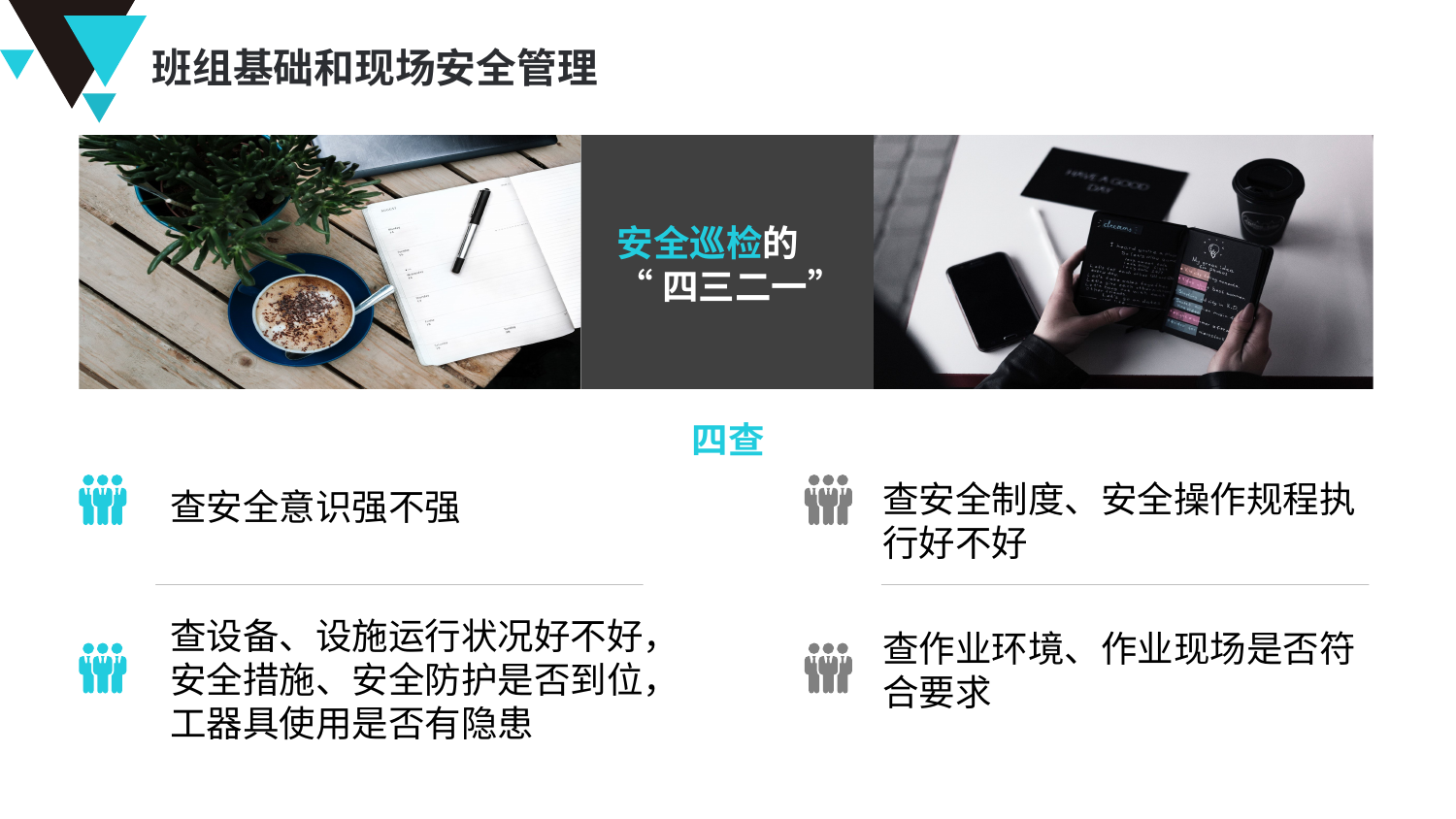

班组基础和现场安全管理

安全巡检的
“四三二一”
四查
查安全制度、安全操作规程执行好不好

查安全意识强不强
查设备、设施运行状况好不好，安全措施、安全防护是否到位，工器具使用是否有隐患
查作业环境、作业现场是否符合要求